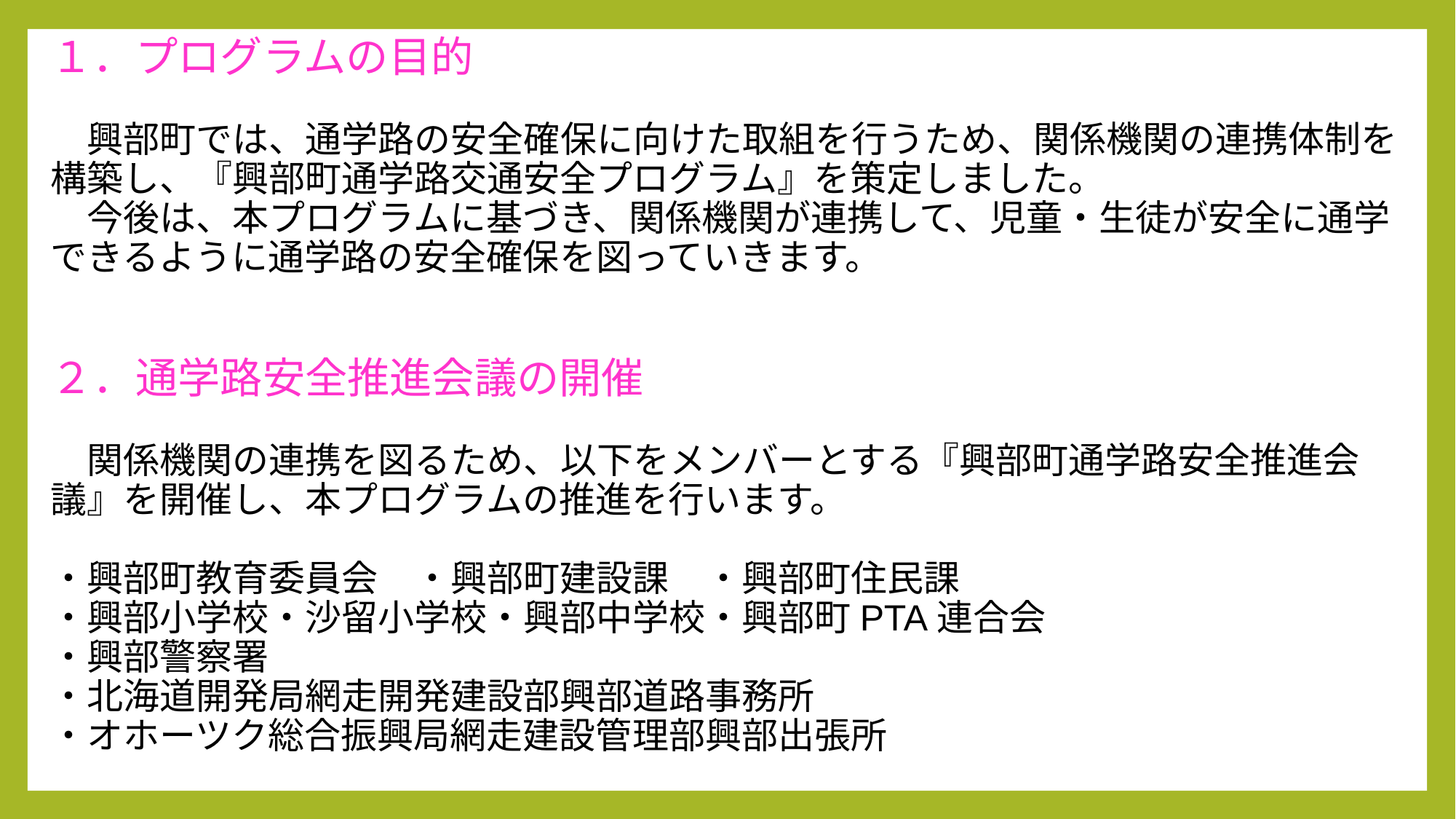

１．プログラムの目的

　興部町では、通学路の安全確保に向けた取組を行うため、関係機関の連携体制を構築し、『興部町通学路交通安全プログラム』を策定しました。
　今後は、本プログラムに基づき、関係機関が連携して、児童・生徒が安全に通学できるように通学路の安全確保を図っていきます。

２．通学路安全推進会議の開催

　関係機関の連携を図るため、以下をメンバーとする『興部町通学路安全推進会議』を開催し、本プログラムの推進を行います。

・興部町教育委員会　・興部町建設課　・興部町住民課
・興部小学校・沙留小学校・興部中学校・興部町PTA連合会
・興部警察署
・北海道開発局網走開発建設部興部道路事務所
・オホーツク総合振興局網走建設管理部興部出張所